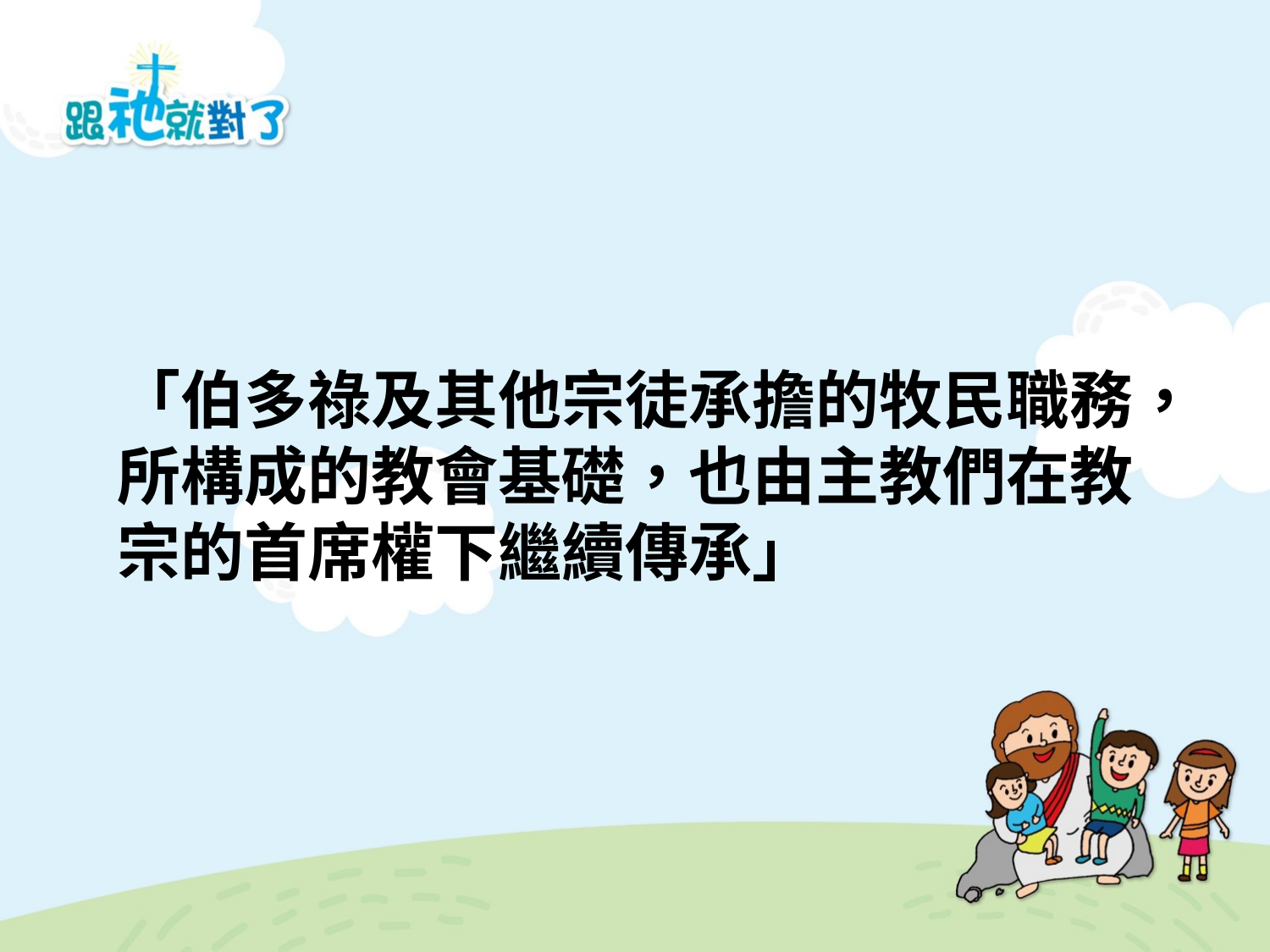

「伯多祿及其他宗徒承擔的牧民職務，所構成的教會基礎，也由主教們在教宗的首席權下繼續傳承」